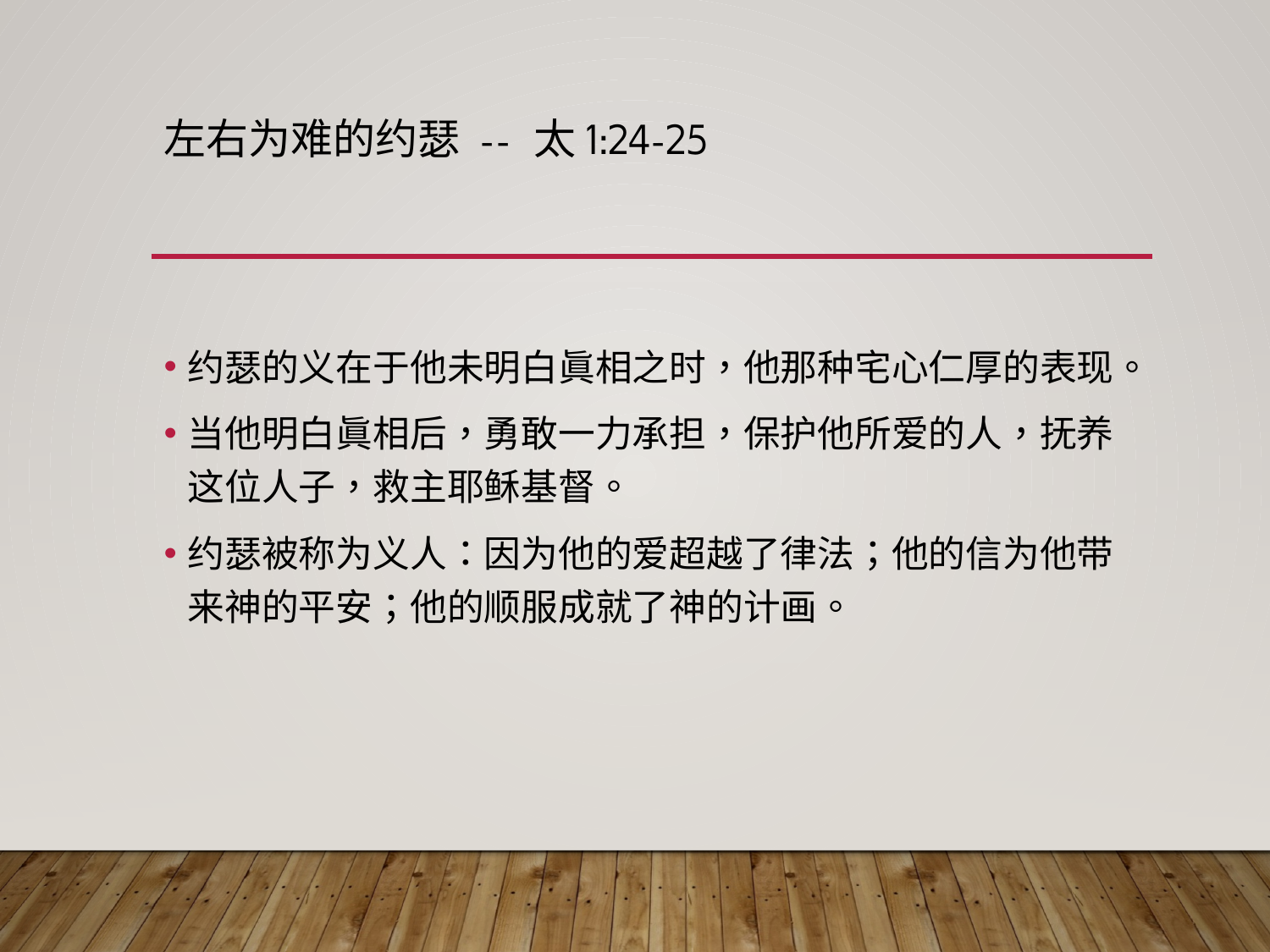

# 左右为难的约瑟 -- 太1:24-25
约瑟的义在于他未明白眞相之时，他那种宅心仁厚的表现。
当他明白眞相后，勇敢一力承担，保护他所爱的人，抚养这位人子，救主耶稣基督。
约瑟被称为义人：因为他的爱超越了律法；他的信为他带来神的平安；他的顺服成就了神的计画。